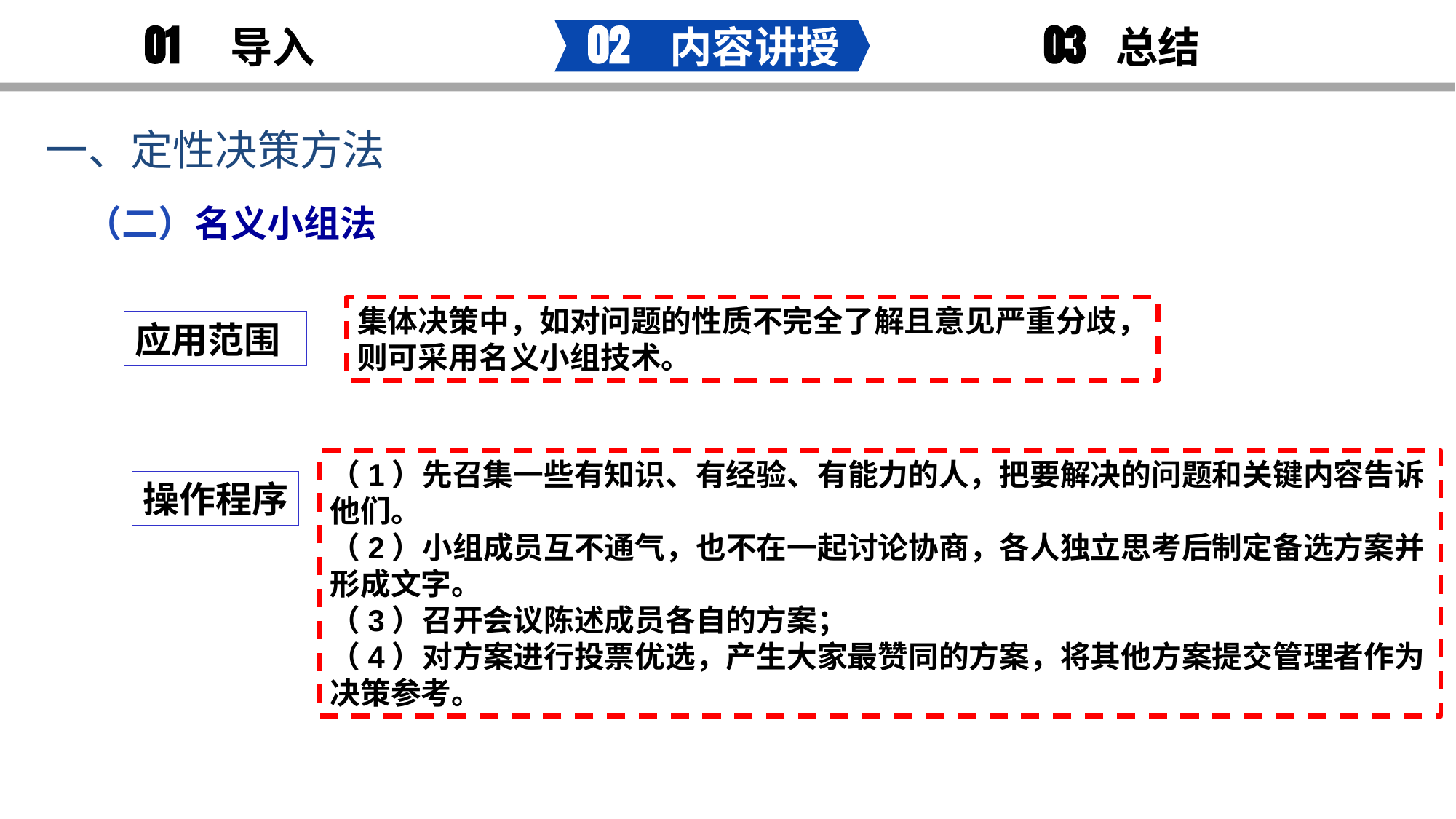

02   内容讲授
03  总结
01    导入

一、定性决策方法
（二）名义小组法
集体决策中，如对问题的性质不完全了解且意见严重分歧，
则可采用名义小组技术。
应用范围
（1）先召集一些有知识、有经验、有能力的人，把要解决的问题和关键内容告诉他们。
（2）小组成员互不通气，也不在一起讨论协商，各人独立思考后制定备选方案并形成文字。
（3）召开会议陈述成员各自的方案；
（4）对方案进行投票优选，产生大家最赞同的方案，将其他方案提交管理者作为决策参考。
操作程序